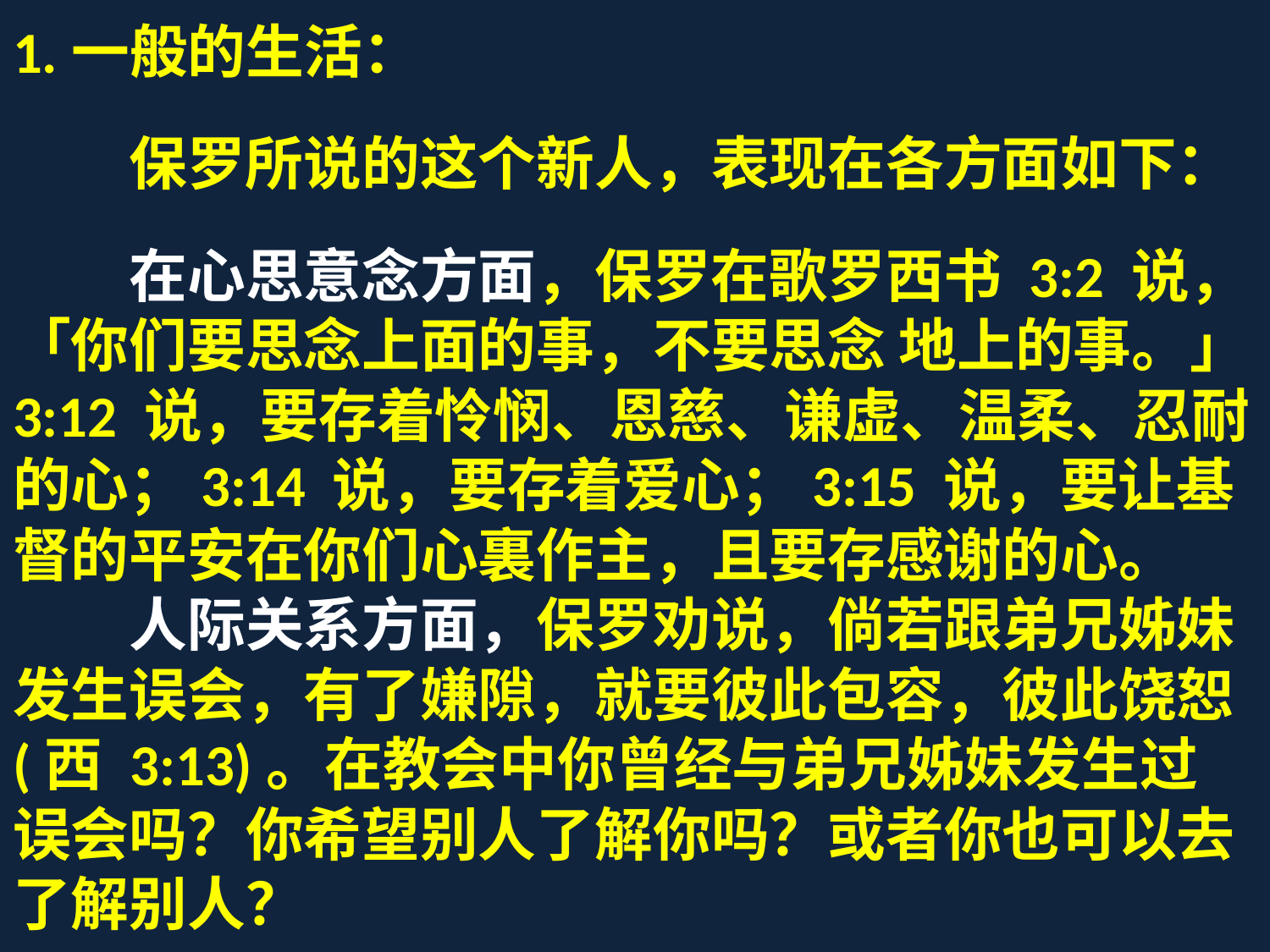

1.一般的生活：

　　保罗所说的这个新人，表现在各方面如下：

　　在心思意念方面，保罗在歌罗西书 3:2 说，「你们要思念上面的事，不要思念 地上的事。」3:12 说，要存着怜悯、恩慈、谦虚、温柔、忍耐的心；3:14 说，要存着爱心；3:15 说，要让基督的平安在你们心裏作主，且要存感谢的心。
　　人际关系方面，保罗劝说，倘若跟弟兄姊妹发生误会，有了嫌隙，就要彼此包容，彼此饶恕(西 3:13)。在教会中你曾经与弟兄姊妹发生过误会吗？你希望别人了解你吗？或者你也可以去了解别人？